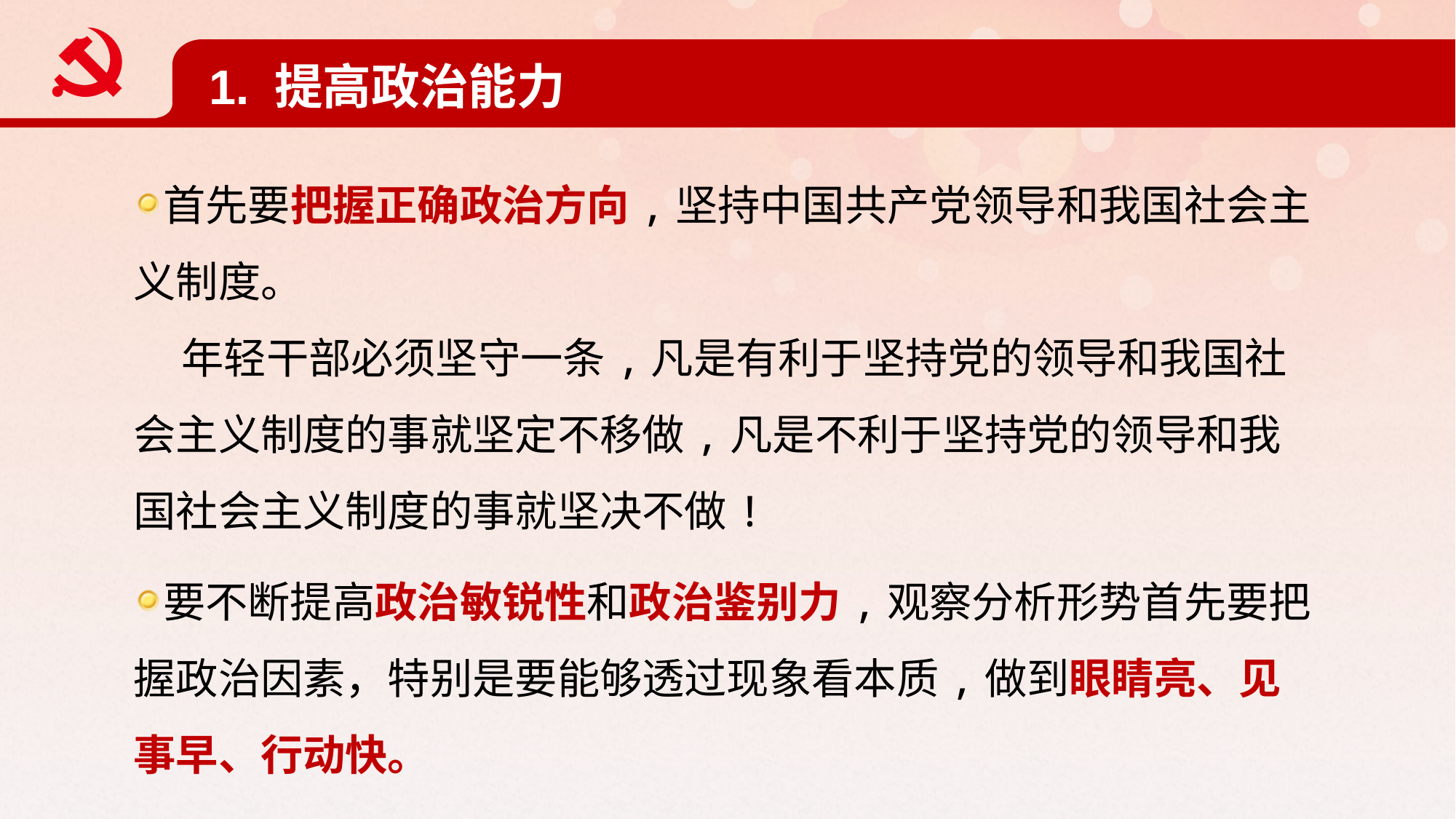

1. 提高政治能力

首先要把握正确政治方向,坚持中国共产党领导和我国社会主义制度。
    年轻干部必须坚守一条,凡是有利于坚持党的领导和我国社会主义制度的事就坚定不移做,凡是不利于坚持党的领导和我国社会主义制度的事就坚决不做!
要不断提高政治敏锐性和政治鉴别力,观察分析形势首先要把握政治因素，特别是要能够透过现象看本质,做到眼睛亮、见事早、行动快。